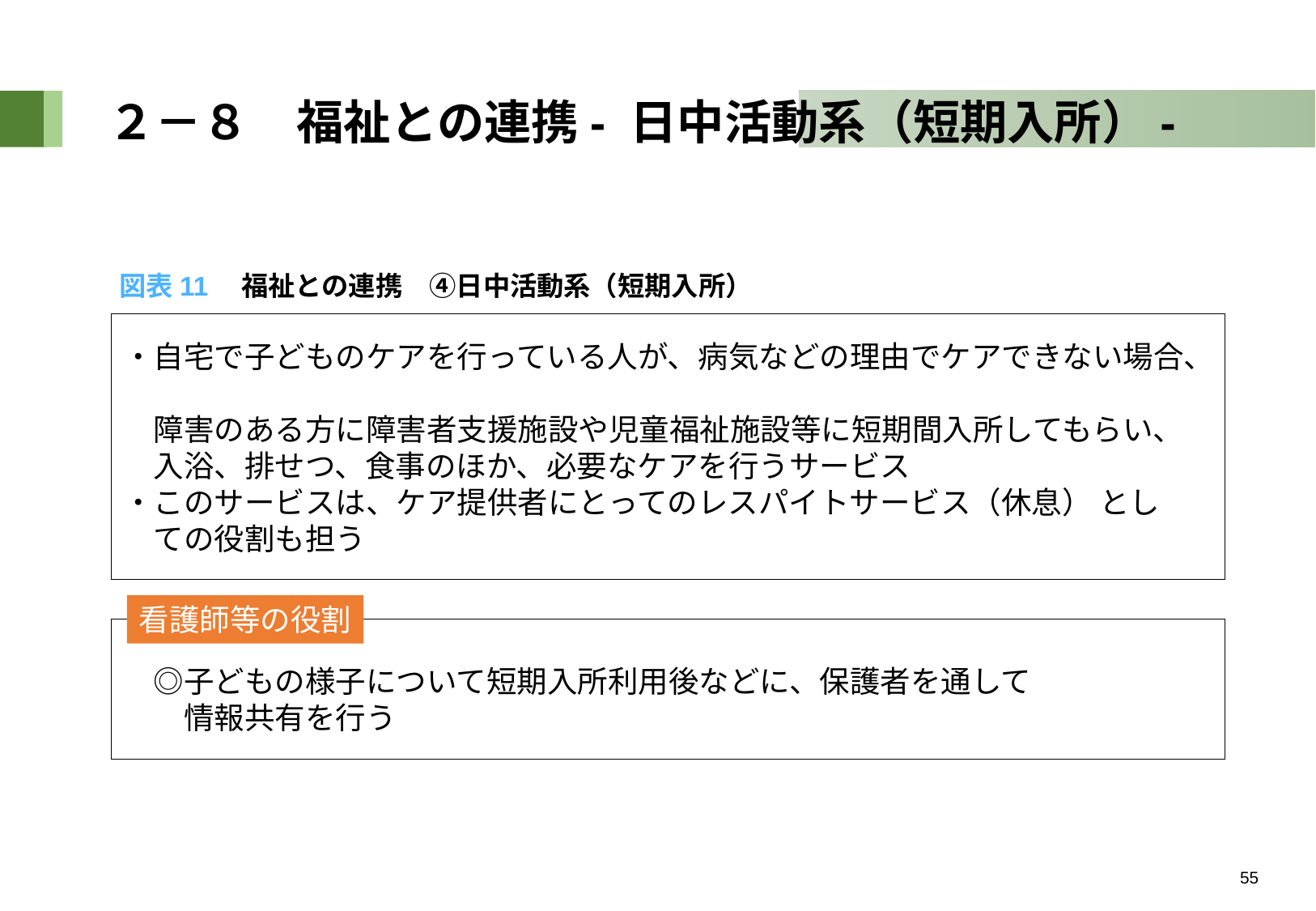

# ２－８　福祉との連携- 日中活動系（短期入所）-
図表11　福祉との連携　④日中活動系（短期入所）
・自宅で子どものケアを行っている人が、病気などの理由でケアできない場合、
　障害のある方に障害者支援施設や児童福祉施設等に短期間入所してもらい、
　入浴、排せつ、食事のほか、必要なケアを行うサービス
・このサービスは、ケア提供者にとってのレスパイトサービス（休息） とし
　ての役割も担う
看護師等の役割
　◎子どもの様子について短期入所利用後などに、保護者を通して
　　情報共有を行う
55